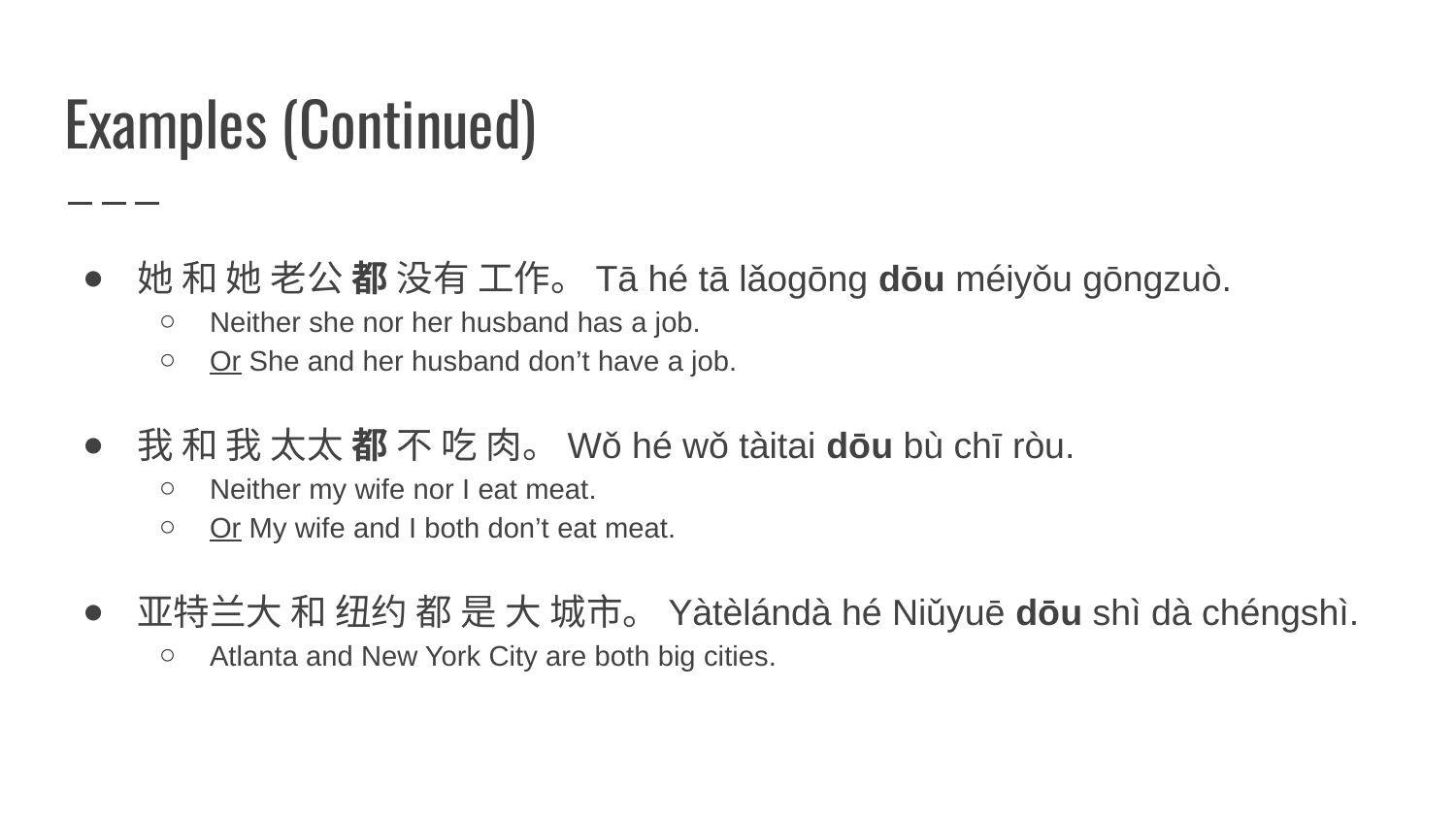

# Examples (Continued)
她 和 她 老公 都 没有 工作。Tā hé tā lǎogōng dōu méiyǒu gōngzuò.
Neither she nor her husband has a job.
Or She and her husband don’t have a job.
我 和 我 太太 都 不 吃 肉。Wǒ hé wǒ tàitai dōu bù chī ròu.
Neither my wife nor I eat meat.
Or My wife and I both don’t eat meat.
亚特兰大 和 纽约 都 是 大 城市。Yàtèlándà hé Niǔyuē dōu shì dà chéngshì.
Atlanta and New York City are both big cities.